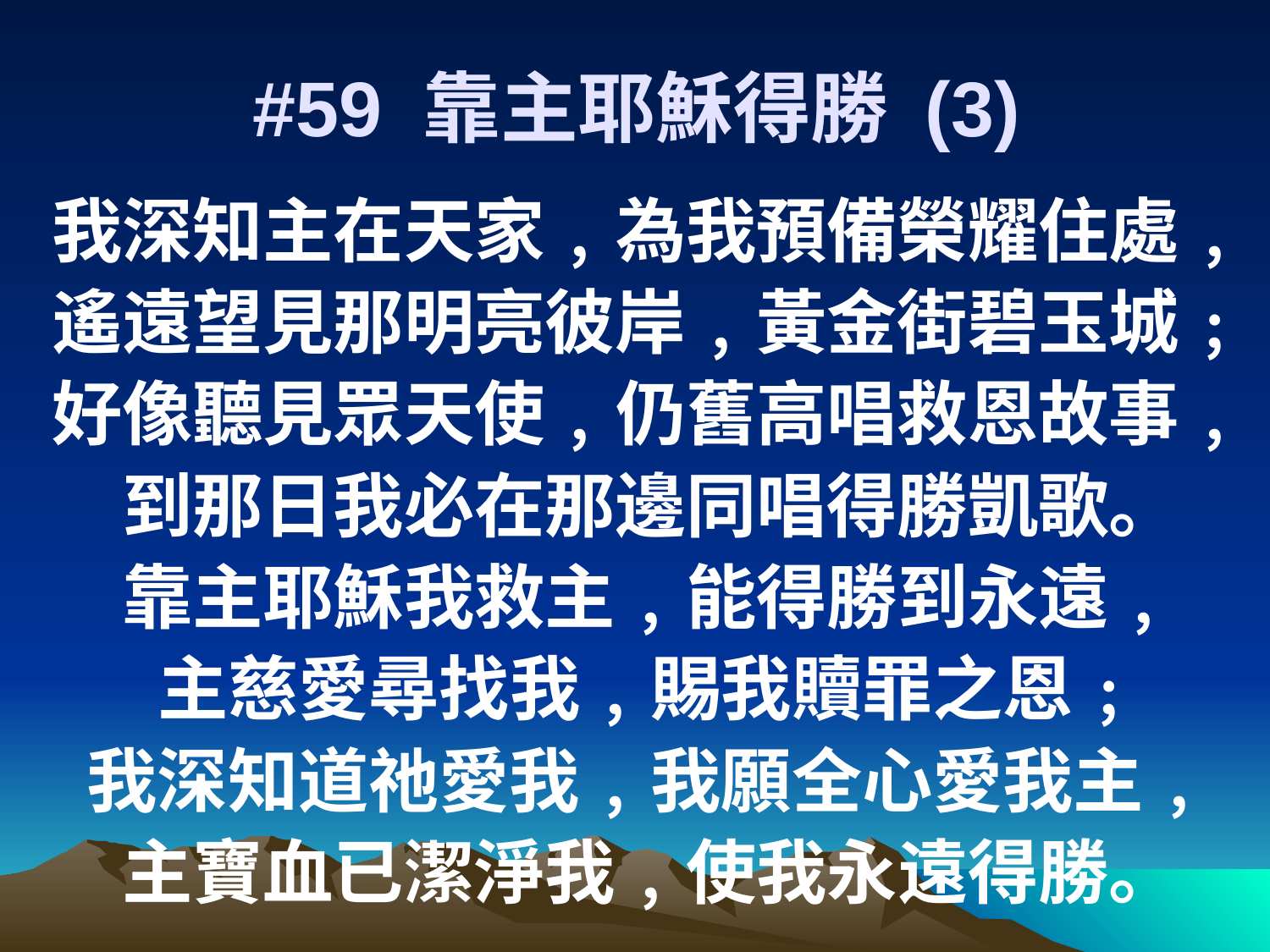

# #59 靠主耶穌得勝 (3)
我深知主在天家﹐為我預備榮耀住處﹐
遙遠望見那明亮彼岸﹐黃金街碧玉城﹔
好像聽見眾天使﹐仍舊高唱救恩故事﹐
到那日我必在那邊同唱得勝凱歌。
靠主耶穌我救主﹐能得勝到永遠﹐
主慈愛尋找我﹐賜我贖罪之恩﹔
我深知道祂愛我﹐我願全心愛我主﹐
主寶血已潔淨我﹐使我永遠得勝。